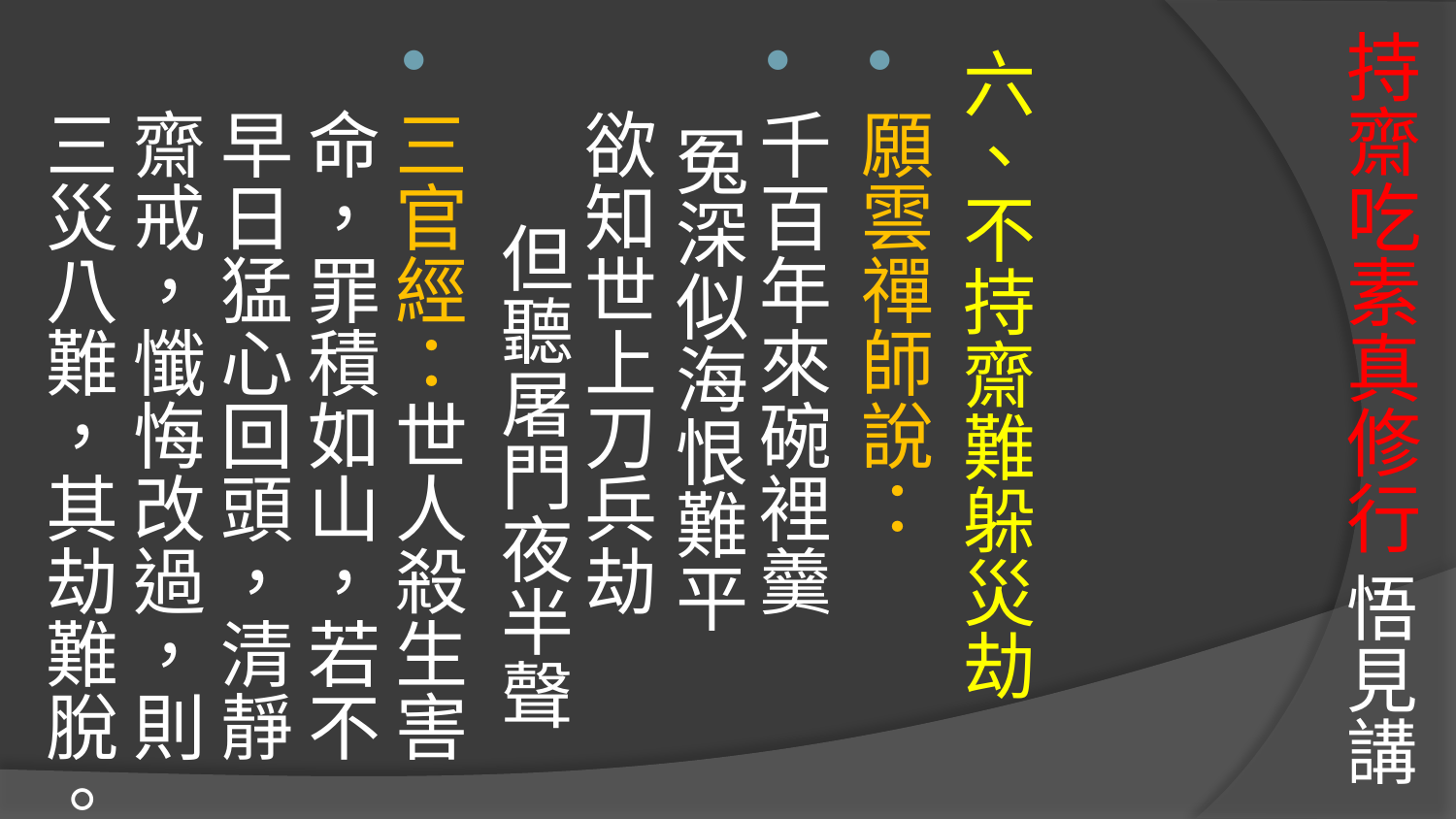

# 持齋吃素真修行 悟見講
六、不持齋難躲災劫
願雲禪師說：
千百年來碗裡羹            冤深似海恨難平 
欲知世上刀兵劫                  但聽屠門夜半聲
三官經：世人殺生害命，罪積如山，若不早日猛心回頭，清靜齋戒，懺悔改過，則三災八難，其劫難脫。